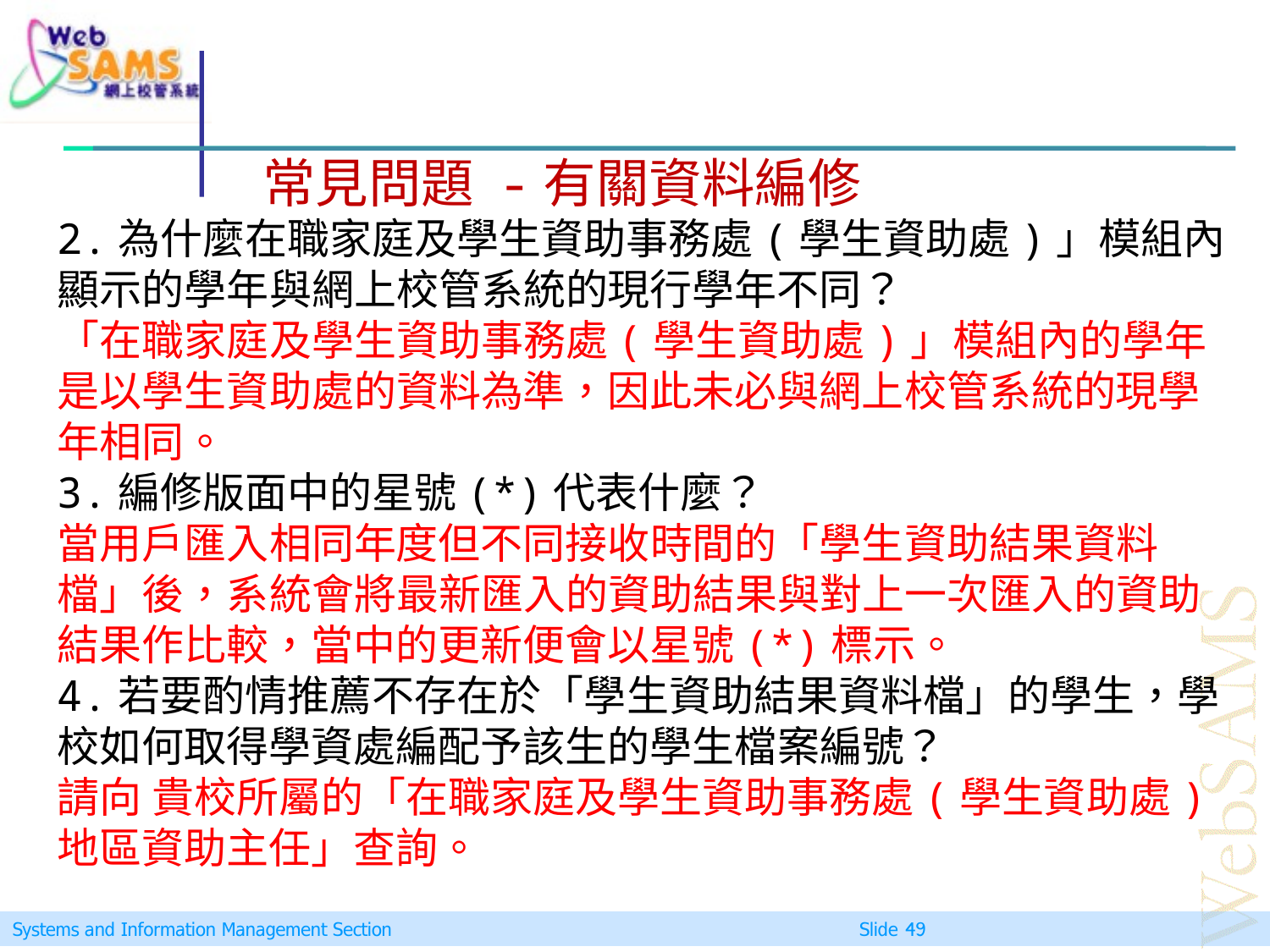

常見問題 -有關資料編修
2.為什麼在職家庭及學生資助事務處(學生資助處)」模組內顯示的學年與網上校管系統的現行學年不同？
「在職家庭及學生資助事務處(學生資助處)」模組內的學年是以學生資助處的資料為準，因此未必與網上校管系統的現學年相同。
3.編修版面中的星號(*)代表什麼？
當用戶匯入相同年度但不同接收時間的「學生資助結果資料檔」後，系統會將最新匯入的資助結果與對上一次匯入的資助結果作比較，當中的更新便會以星號(*)標示。
4.若要酌情推薦不存在於「學生資助結果資料檔」的學生，學校如何取得學資處編配予該生的學生檔案編號？
請向 貴校所屬的「在職家庭及學生資助事務處(學生資助處)地區資助主任」查詢。
推薦